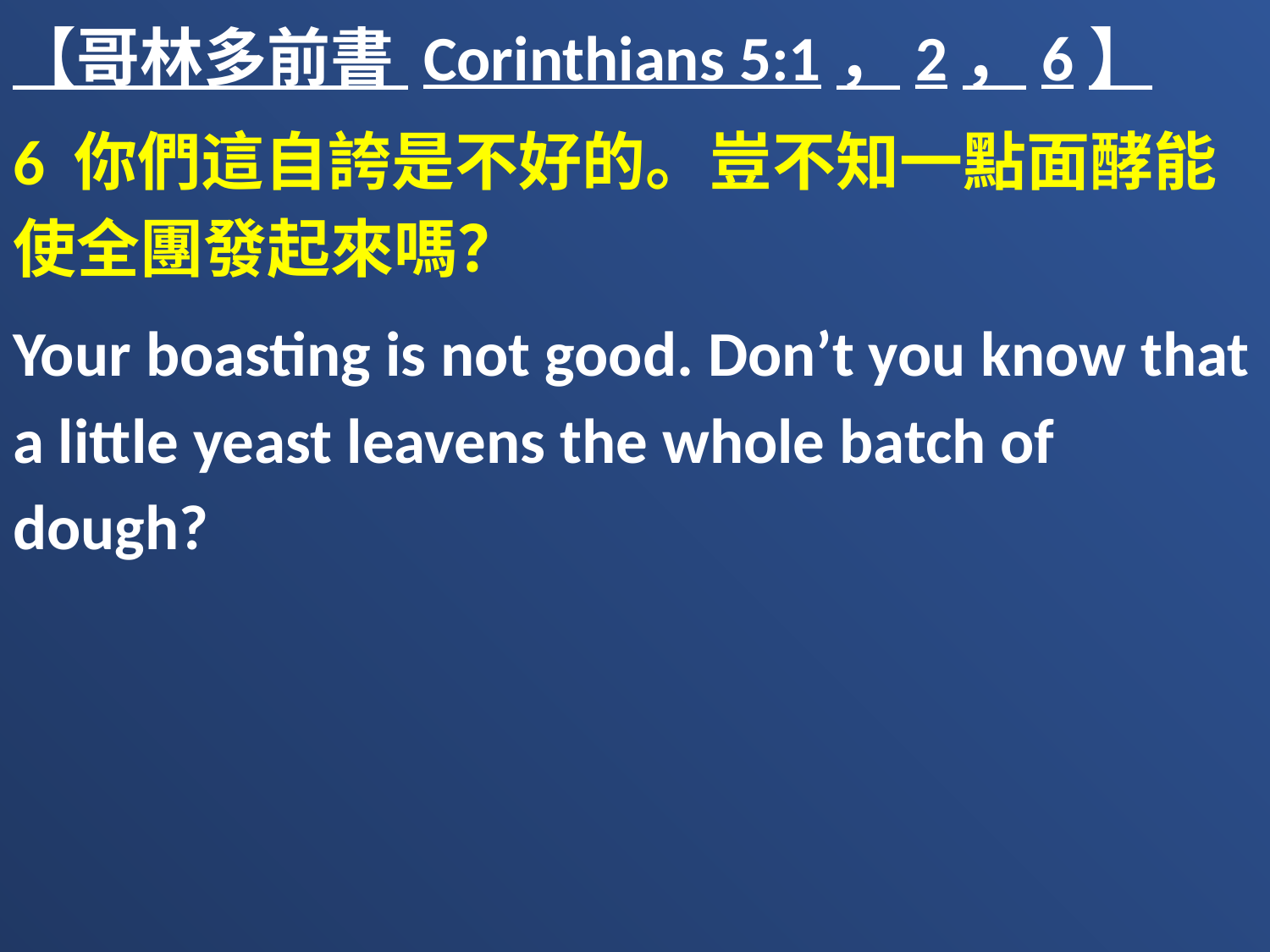

【哥林多前書 Corinthians 5:1，2，6】
6 你們這自誇是不好的。豈不知一點面酵能使全團發起來嗎？
Your boasting is not good. Don’t you know that a little yeast leavens the whole batch of dough?